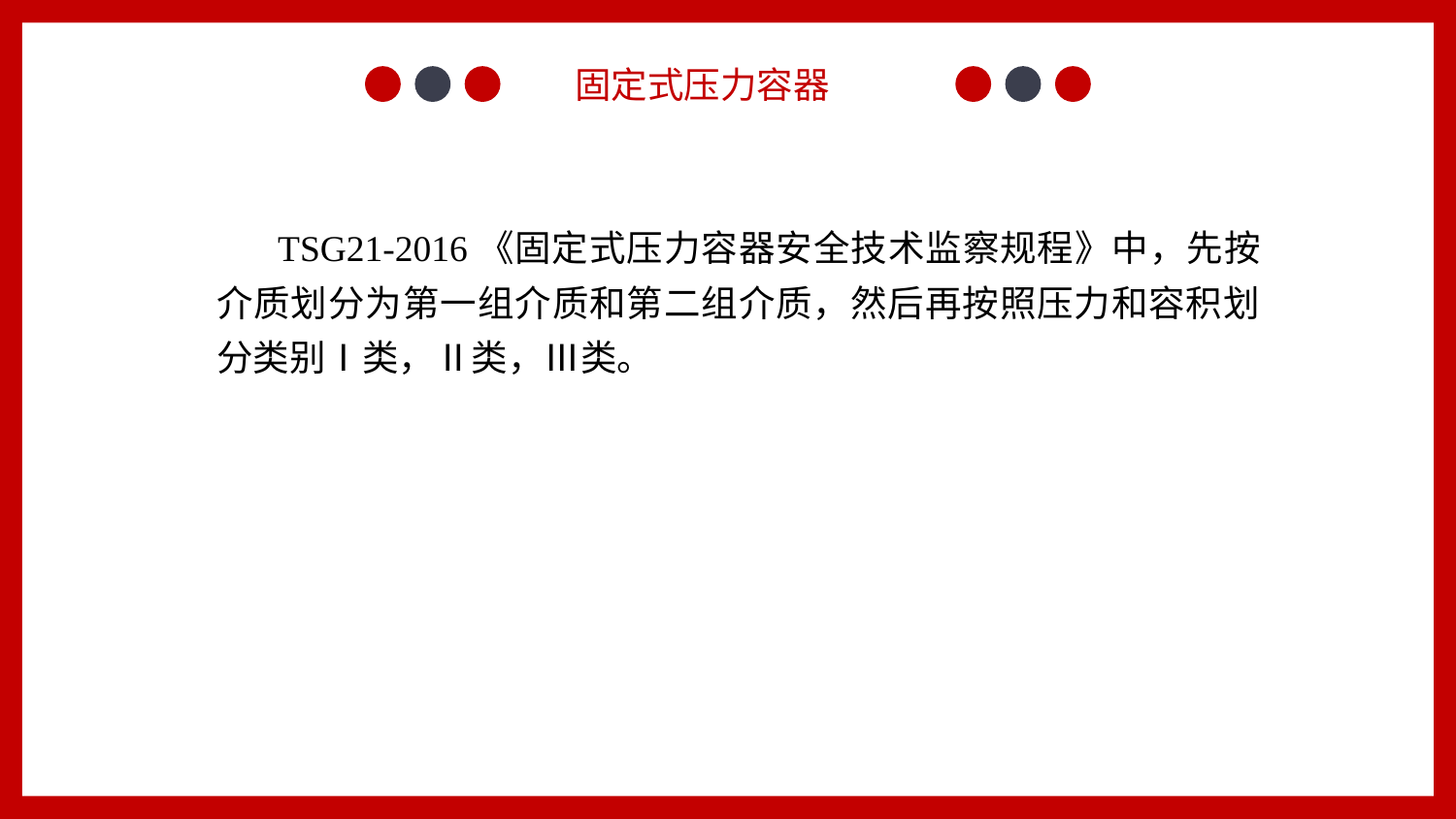

固定式压力容器

      TSG21-2016《固定式压力容器安全技术监察规程》中，先按介质划分为第一组介质和第二组介质，然后再按照压力和容积划分类别Ⅰ类，Ⅱ类，Ⅲ类。